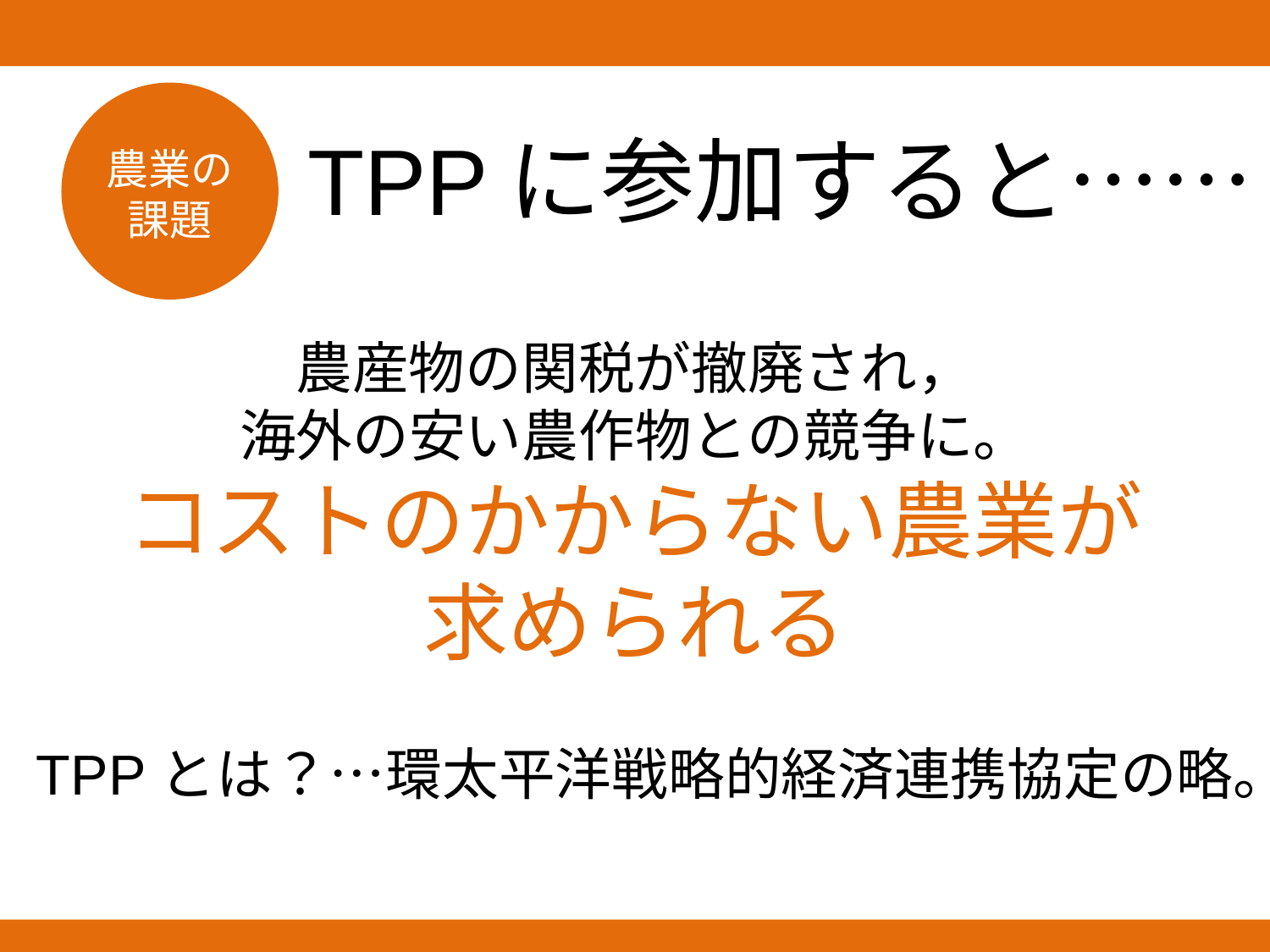

TPPに参加すると……
農業の
課題
農産物の関税が撤廃され，
海外の安い農作物との競争に。
コストのかからない農業が
求められる

TPPとは？…環太平洋戦略的経済連携協定の略。